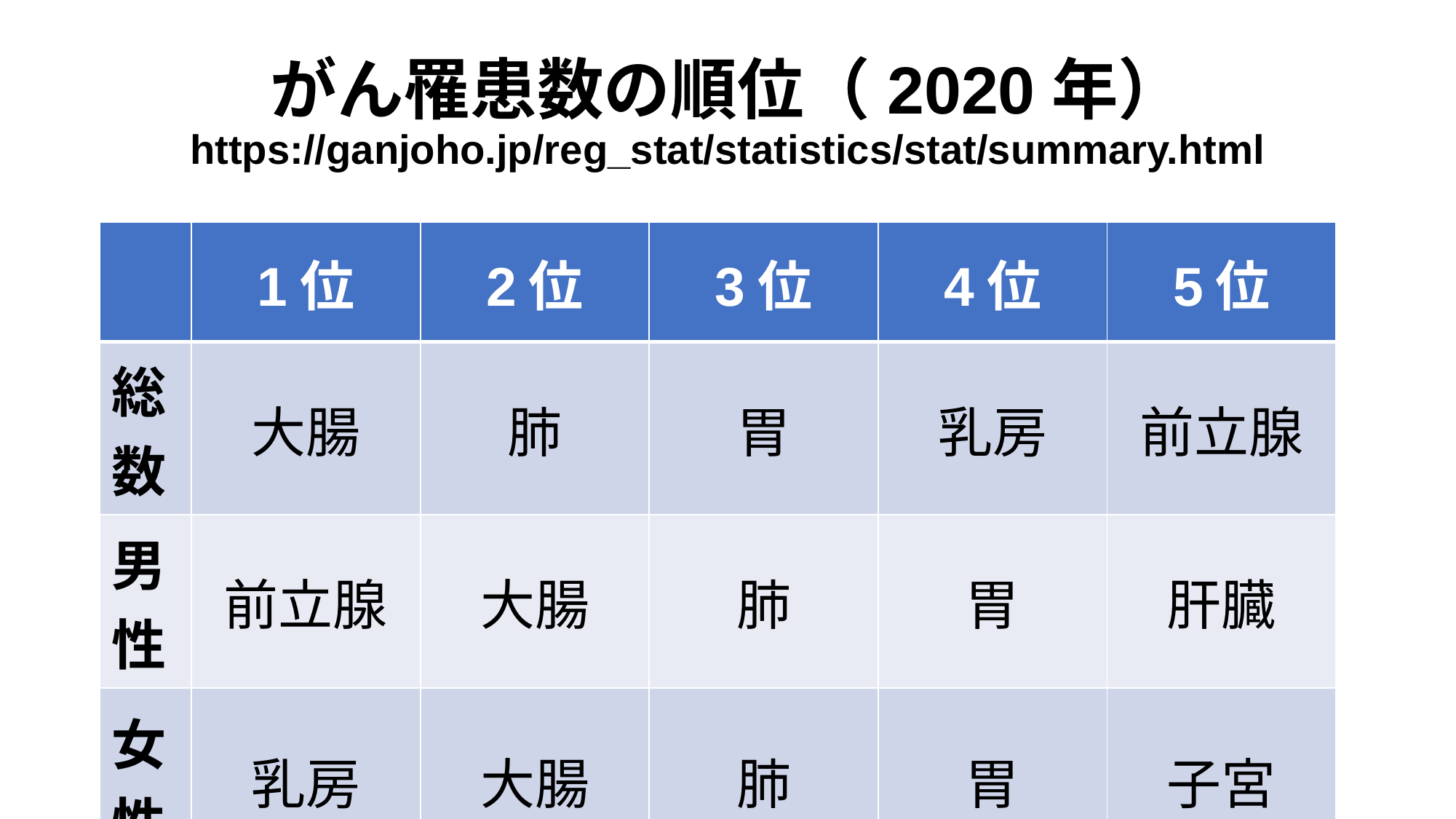

# がん罹患数の順位（2020年） https://ganjoho.jp/reg_stat/statistics/stat/summary.html
|  | 1位 | 2位 | 3位 | 4位 | 5位 |
| --- | --- | --- | --- | --- | --- |
| 総数 | 大腸 | 肺 | 胃 | 乳房 | 前立腺 |
| 男性 | 前立腺 | 大腸 | 肺 | 胃 | 肝臓 |
| 女性 | 乳房 | 大腸 | 肺 | 胃 | 子宮 |